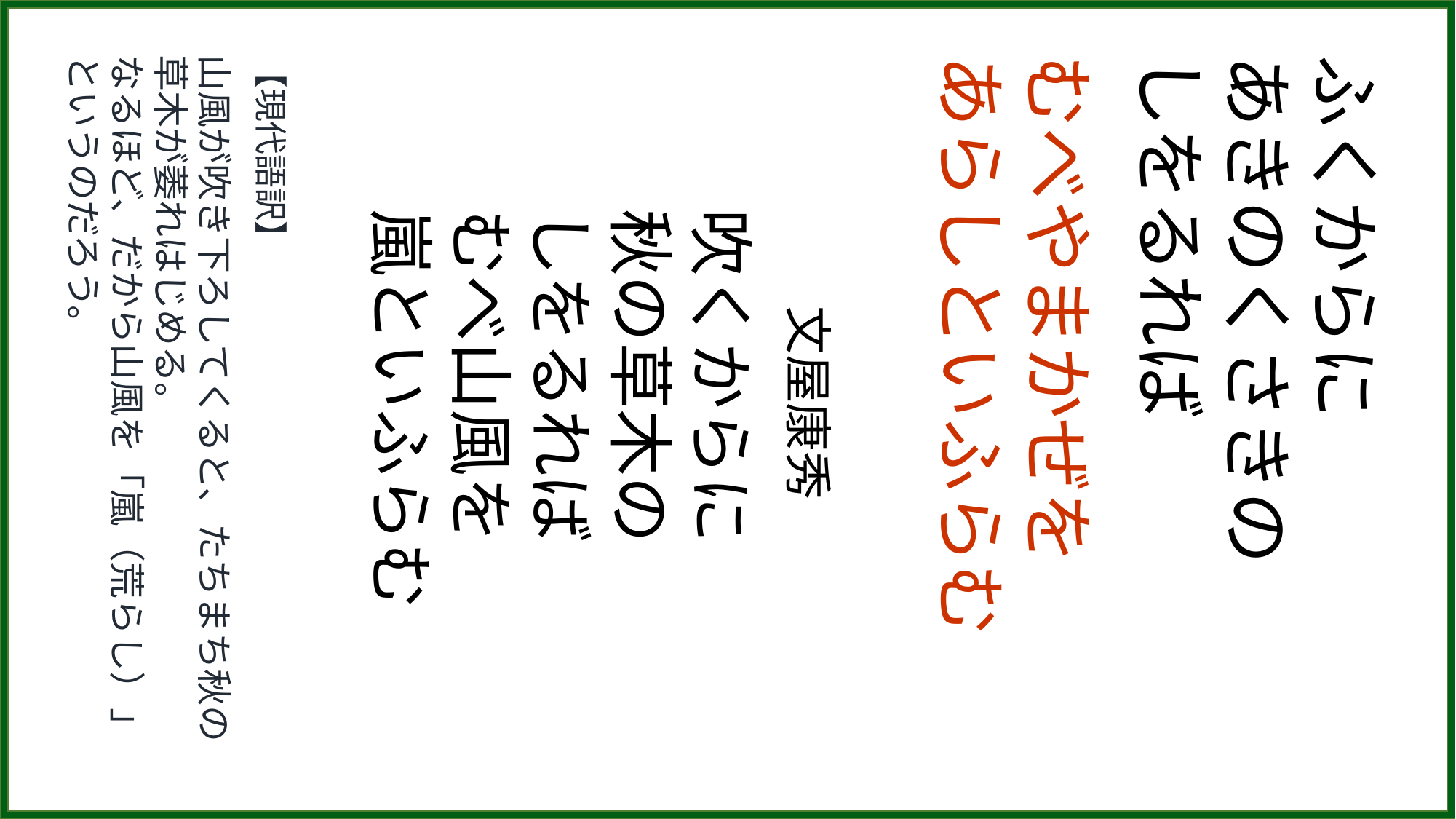

【現代語訳】

山風が吹き下ろしてくると、たちまち秋の草木が萎れはじめる。
なるほど、だから山風を「嵐（荒らし）」というのだろう。
　　文屋康秀

吹くからに
秋の草木の
しをるれば
むべ山風を
嵐といふらむ
むべやまかぜを
あらしといふらむ
ふくからに
あきのくさきの
しをるれば